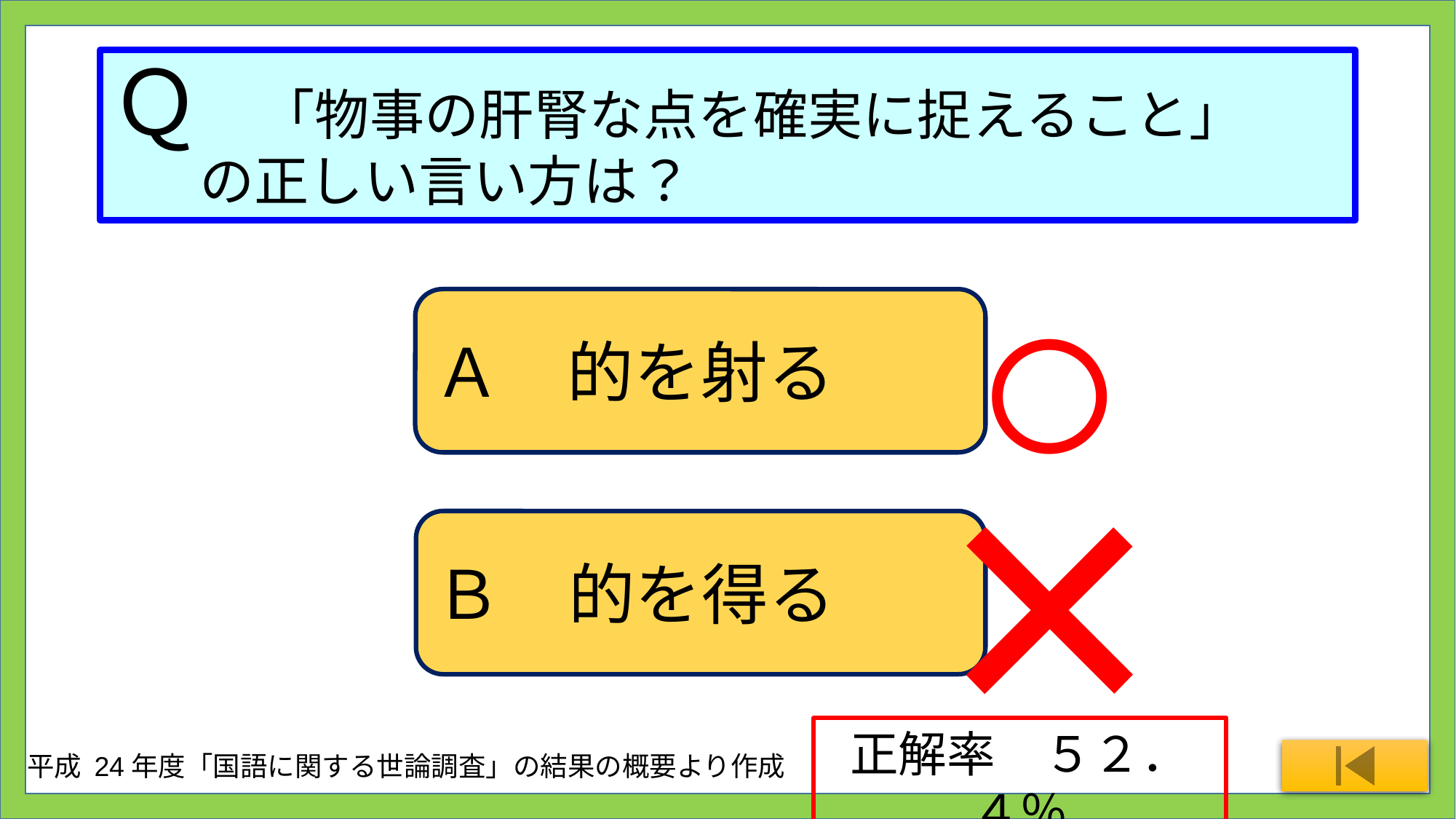

# Ｑ　「物事の肝腎な点を確実に捉えること」 の正しい言い方は？
○
Ａ　的を射る
×
Ｂ　的を得る
正解率　５２．４％

平成 24年度「国語に関する世論調査」の結果の概要より作成